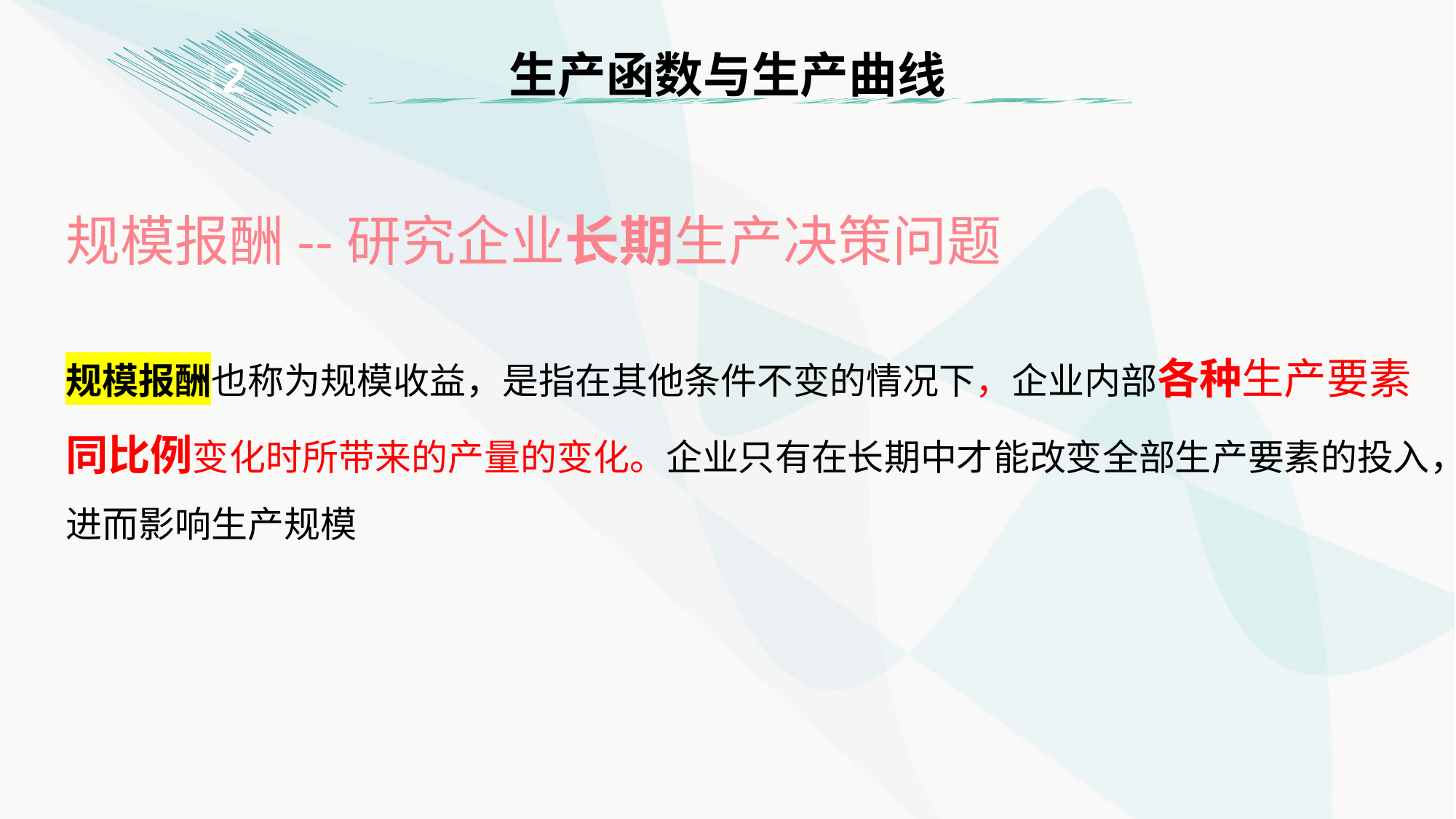

生产函数与生产曲线
1
2
规模报酬--研究企业长期生产决策问题

规模报酬也称为规模收益，是指在其他条件不变的情况下，企业内部各种生产要素同比例变化时所带来的产量的变化。企业只有在长期中才能改变全部生产要素的投入，进而影响生产规模